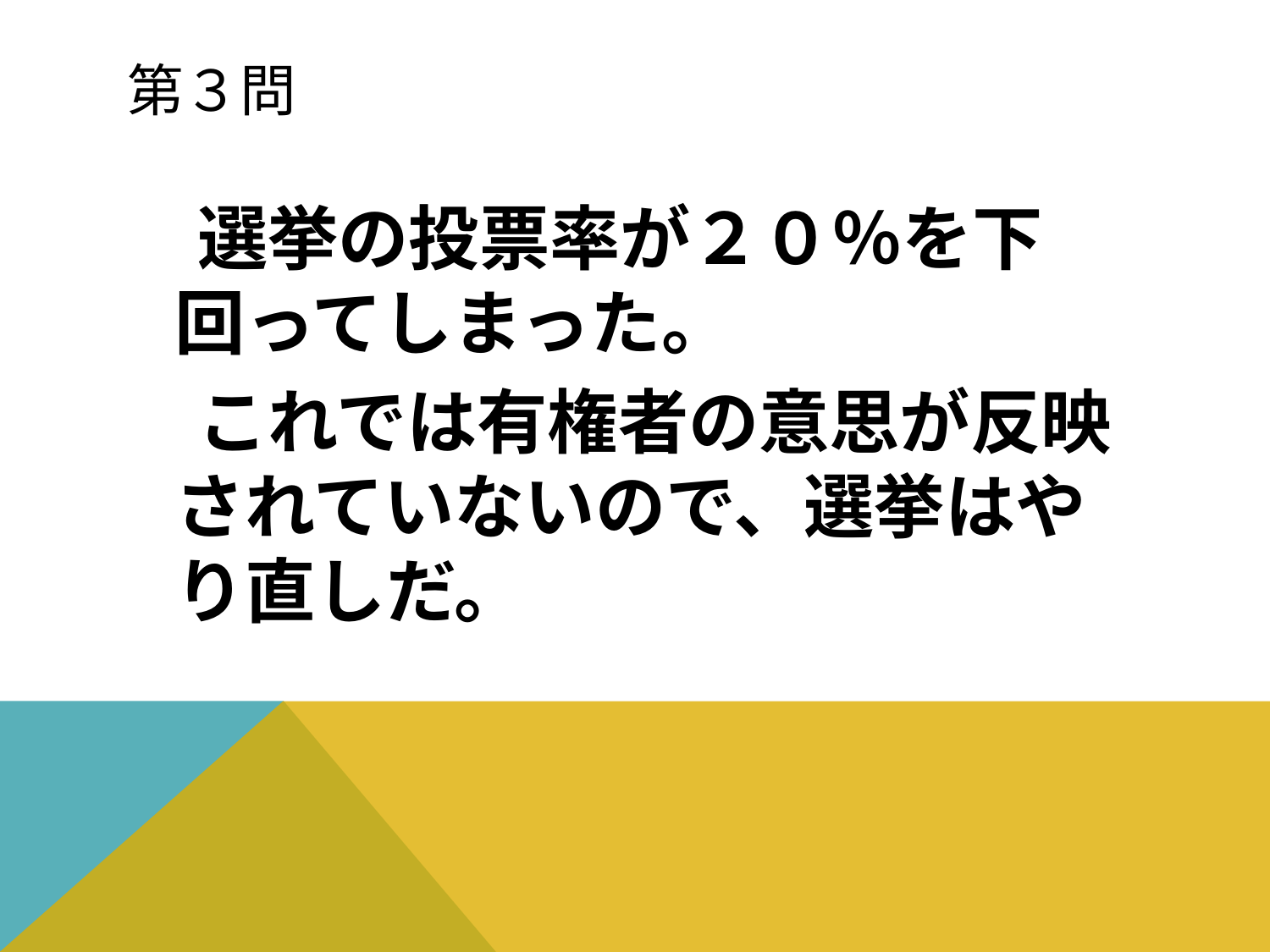

# 第３問
　選挙の投票率が２０％を下回ってしまった。
　これでは有権者の意思が反映されていないので、選挙はやり直しだ。